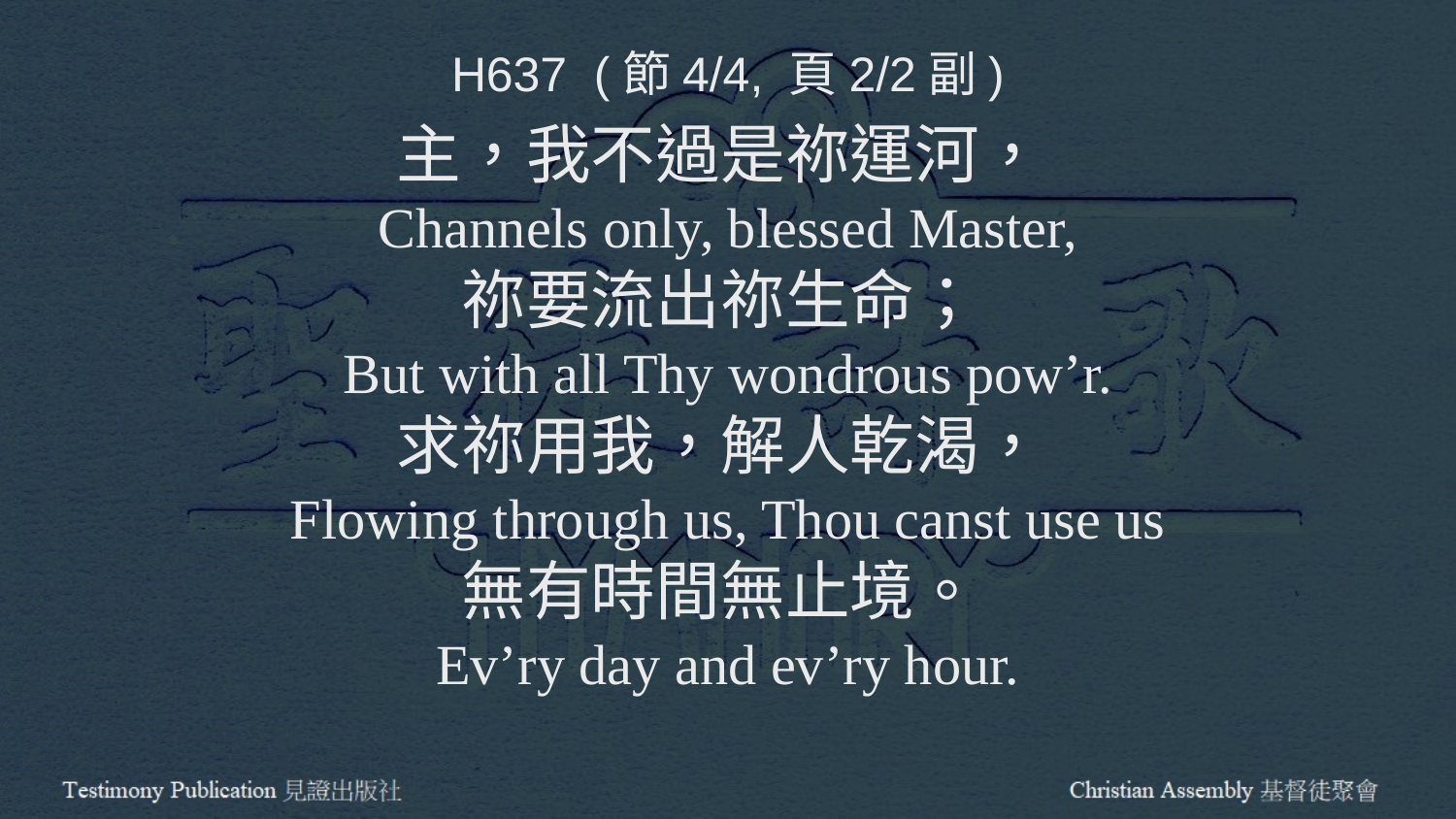

H637  (節4/4, 頁2/2副)
主，我不過是祢運河，
Channels only, blessed Master,
祢要流出祢生命；
But with all Thy wondrous pow’r.
求祢用我，解人乾渴，
Flowing through us, Thou canst use us
無有時間無止境。
Ev’ry day and ev’ry hour.